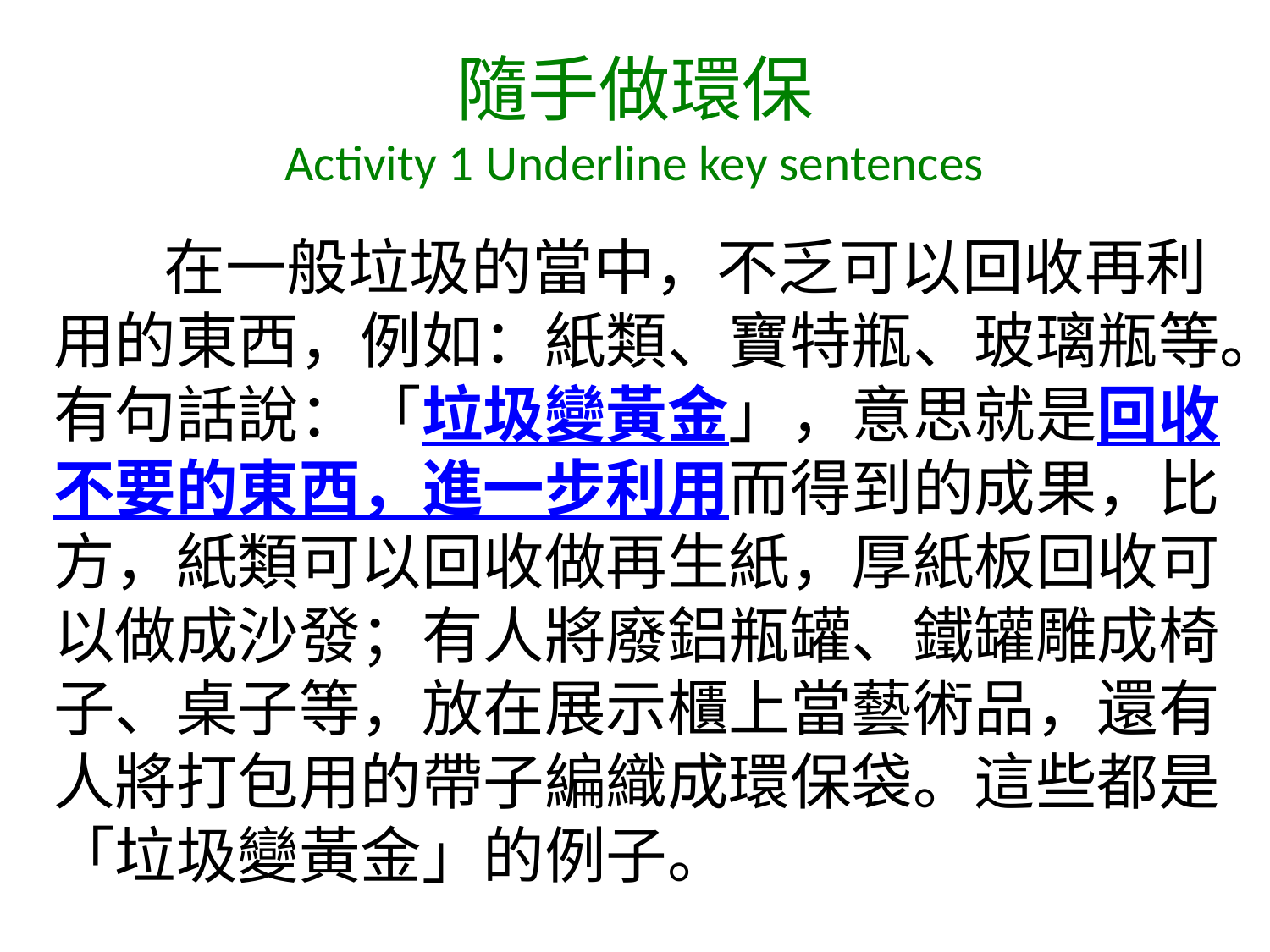

# 隨手做環保 Activity 1 Underline key sentences
	在一般垃圾的當中，不乏可以回收再利用的東西，例如：紙類、寶特瓶、玻璃瓶等。有句話說：「垃圾變黃金」，意思就是回收不要的東西，進一步利用而得到的成果，比方，紙類可以回收做再生紙，厚紙板回收可以做成沙發；有人將廢鋁瓶罐、鐵罐雕成椅子、桌子等，放在展示櫃上當藝術品，還有人將打包用的帶子編織成環保袋。這些都是「垃圾變黃金」的例子。